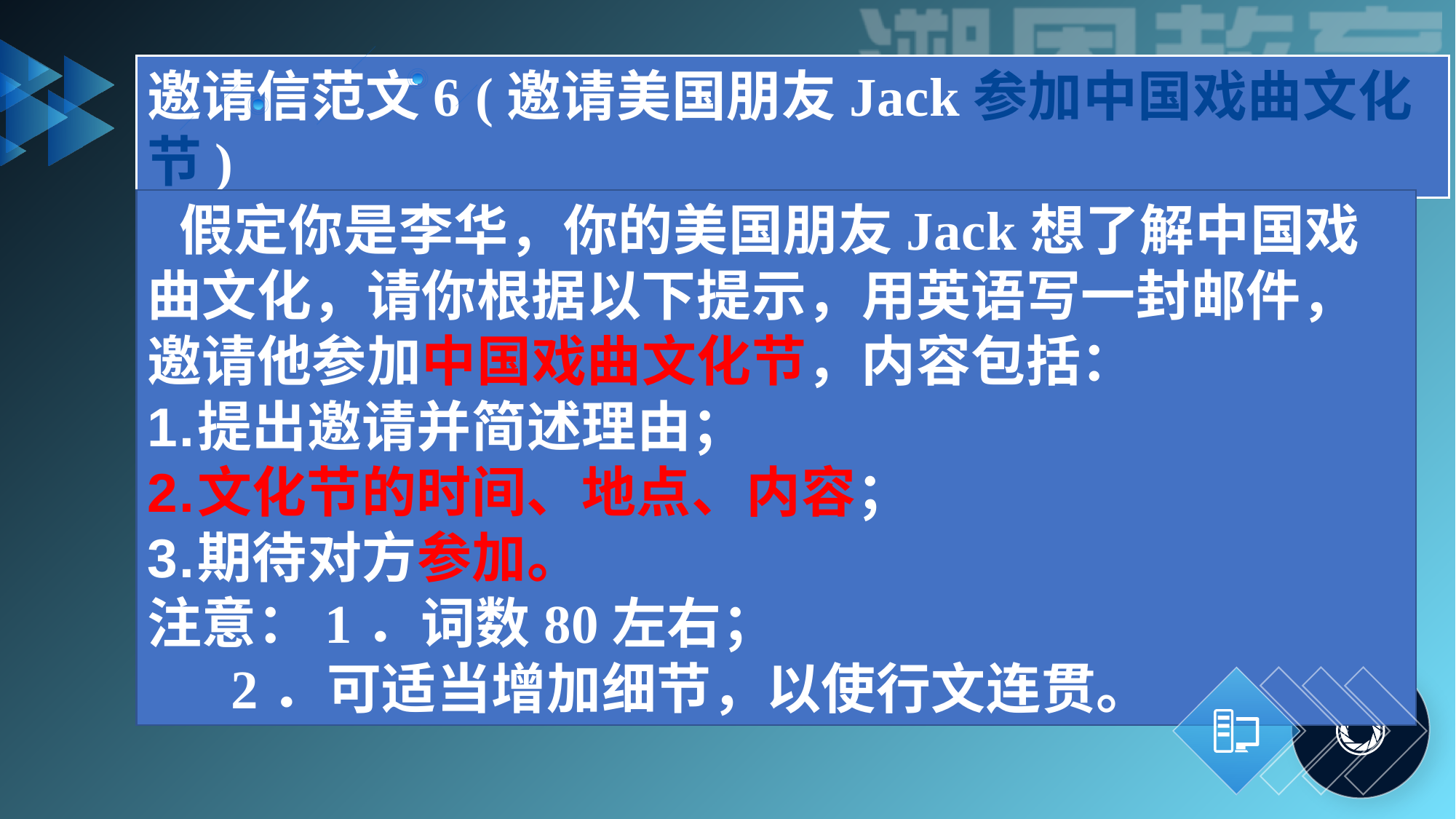

邀请信范文6 (邀请美国朋友Jack参加中国戏曲文化节)

假定你是李华，你的美国朋友Jack想了解中国戏曲文化，请你根据以下提示，用英语写一封邮件，邀请他参加中国戏曲文化节，内容包括：
提出邀请并简述理由；
文化节的时间、地点、内容；
期待对方参加。
注意：1．词数80左右；
      2．可适当增加细节，以使行文连贯。